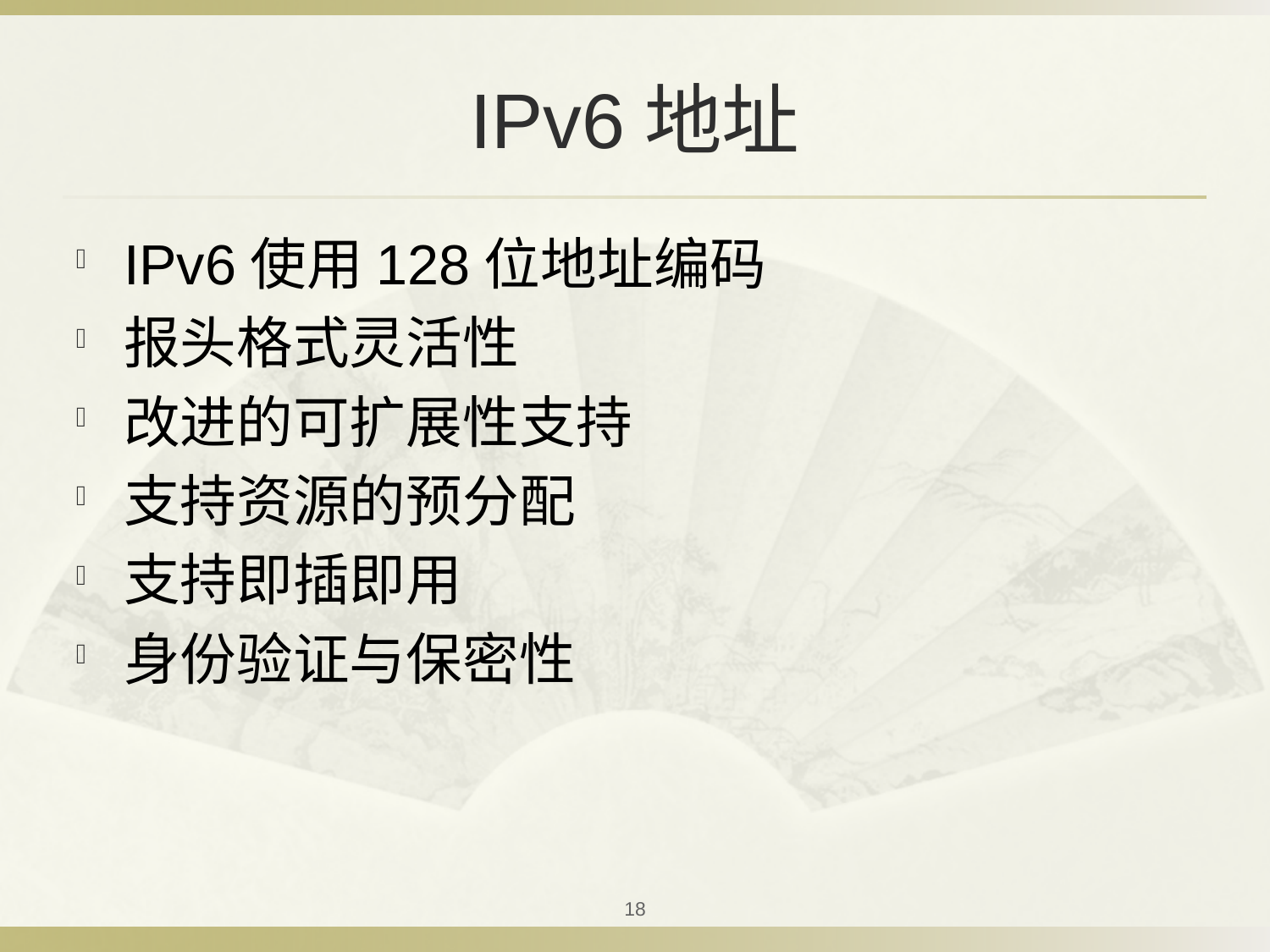

# IPv6地址
IPv6使用128位地址编码
报头格式灵活性
改进的可扩展性支持
支持资源的预分配
支持即插即用
身份验证与保密性
18